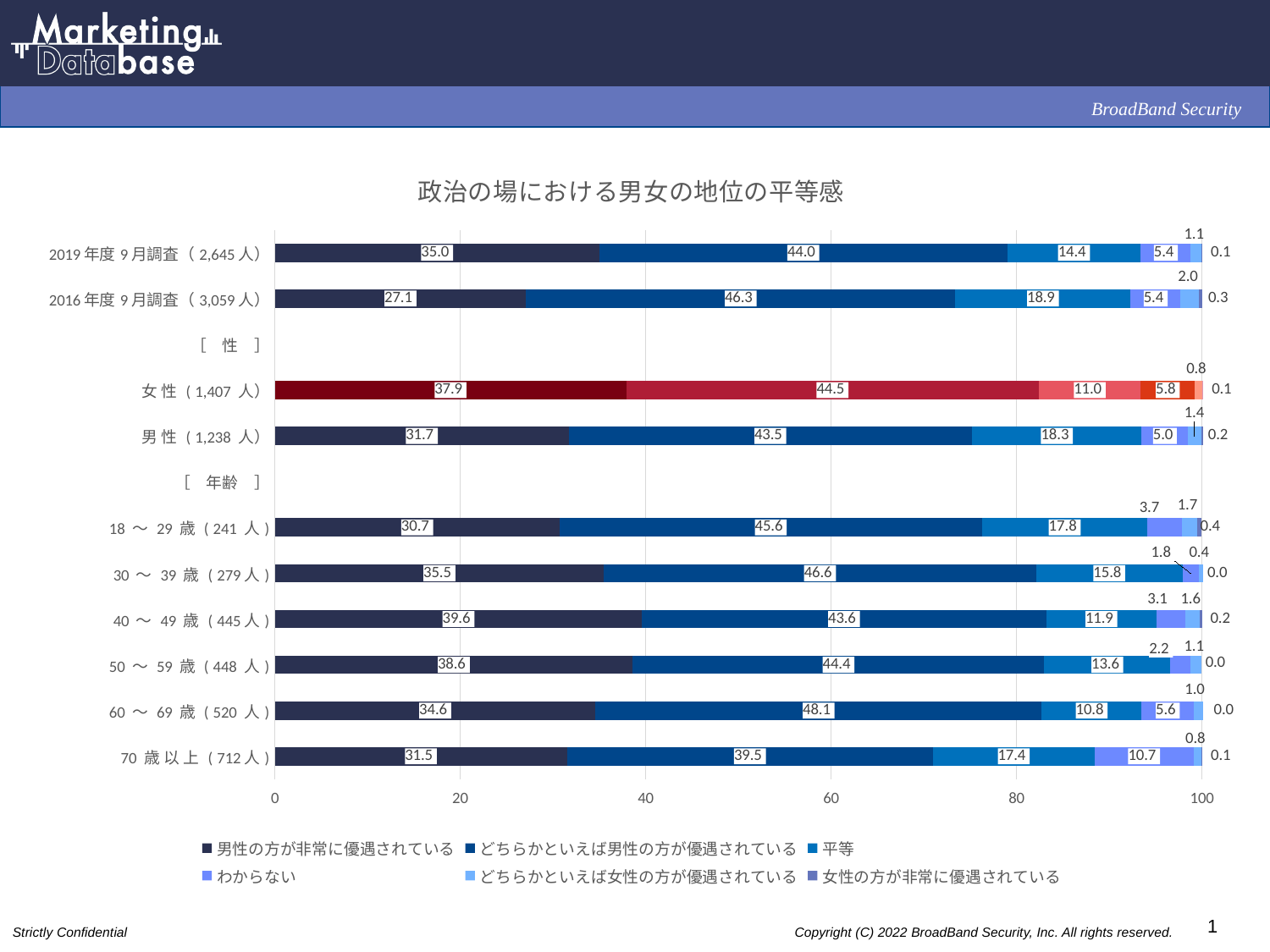

### Chart: 政治の場における男女の地位の平等感

| Category | 男性の方が非常に優遇されている | どちらかといえば男性の方が優遇されている | 平等 | わからない | どちらかといえば女性の方が優遇されている | 女性の方が非常に優遇されている |
|---|---|---|---|---|---|---|
| 2019年度9月調査（2,645人） | 35.0 | 44.0 | 14.4 | 5.4 | 1.1 | 0.1 |
| 2016年度9月調査（3,059人） | 27.1 | 46.3 | 18.9 | 5.4 | 2.0 | 0.3 |
| ［　性　］ | None | None | None | None | None | None |
| 女 性 ( 1,407 人） | 37.9 | 44.5 | 11.0 | 5.8 | 0.8 | 0.1 |
| 男 性 ( 1,238 人） | 31.7 | 43.5 | 18.3 | 5.0 | 1.4 | 0.2 |
| ［　年齢　］ | None | None | None | None | None | None |
| 18 ～ 29 歳 ( 241 人) | 30.7 | 45.6 | 17.8 | 3.7 | 1.7 | 0.4 |
| 30 ～ 39 歳 ( 279人) | 35.5 | 46.6 | 15.8 | 1.8 | 0.4 | 0.0 |
| 40 ～ 49 歳 ( 445人) | 39.6 | 43.6 | 11.9 | 3.1 | 1.6 | 0.2 |
| 50 ～ 59 歳 ( 448 人) | 38.6 | 44.4 | 13.6 | 2.2 | 1.1 | 0.0 |
| 60 ～ 69 歳 ( 520 人) | 34.6 | 48.1 | 10.8 | 5.6 | 1.0 | 0.0 |
| 70 歳 以 上 ( 712人) | 31.5 | 39.5 | 17.4 | 10.7 | 0.8 | 0.1 |